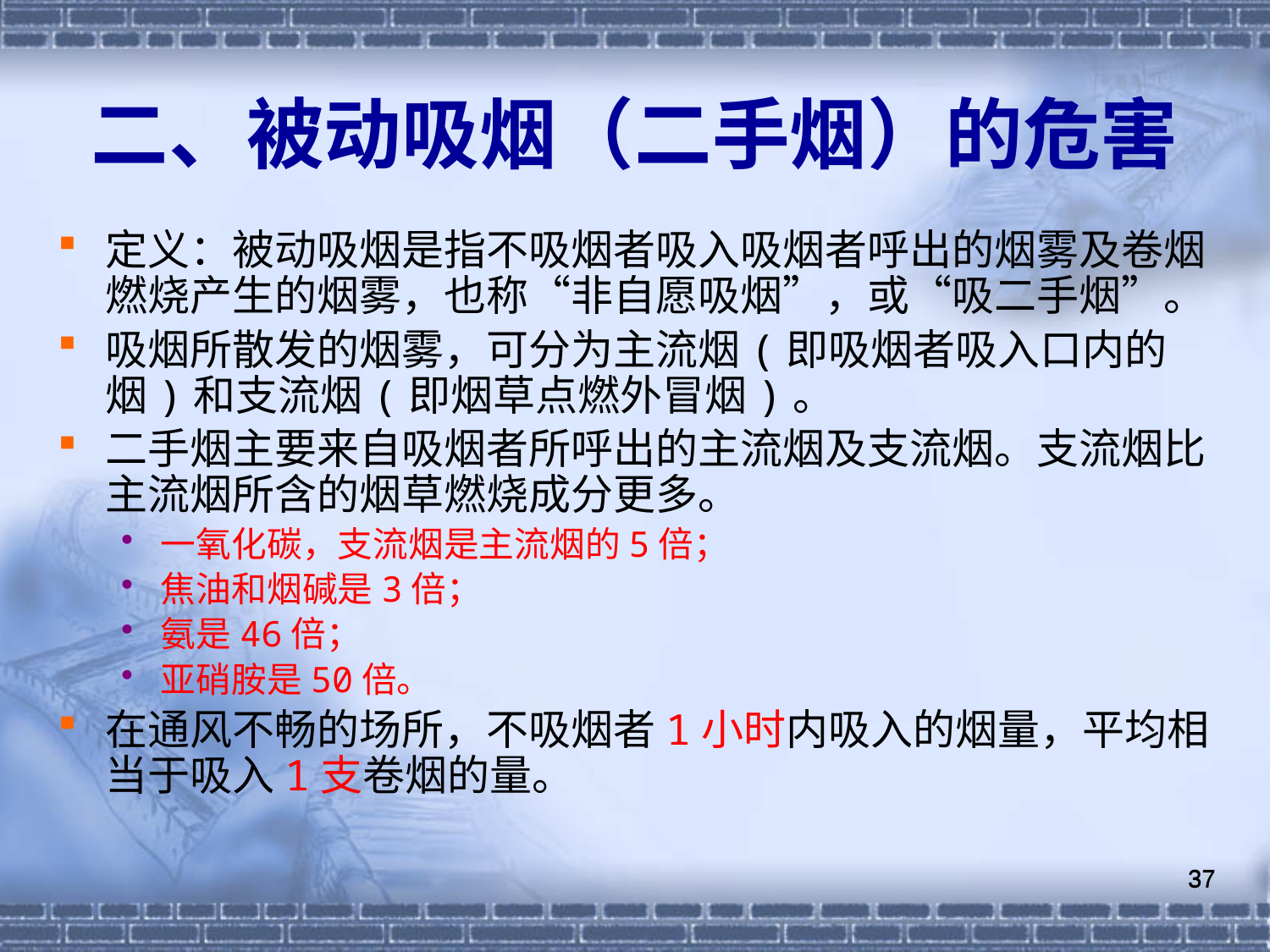

二、被动吸烟（二手烟）的危害
定义：被动吸烟是指不吸烟者吸入吸烟者呼出的烟雾及卷烟燃烧产生的烟雾，也称“非自愿吸烟”，或“吸二手烟”。
吸烟所散发的烟雾，可分为主流烟(即吸烟者吸入口内的烟)和支流烟(即烟草点燃外冒烟)。
二手烟主要来自吸烟者所呼出的主流烟及支流烟。支流烟比主流烟所含的烟草燃烧成分更多。
一氧化碳，支流烟是主流烟的5倍；
焦油和烟碱是3倍；
氨是46倍；
亚硝胺是50倍。
在通风不畅的场所，不吸烟者1小时内吸入的烟量，平均相当于吸入1支卷烟的量。
37
37